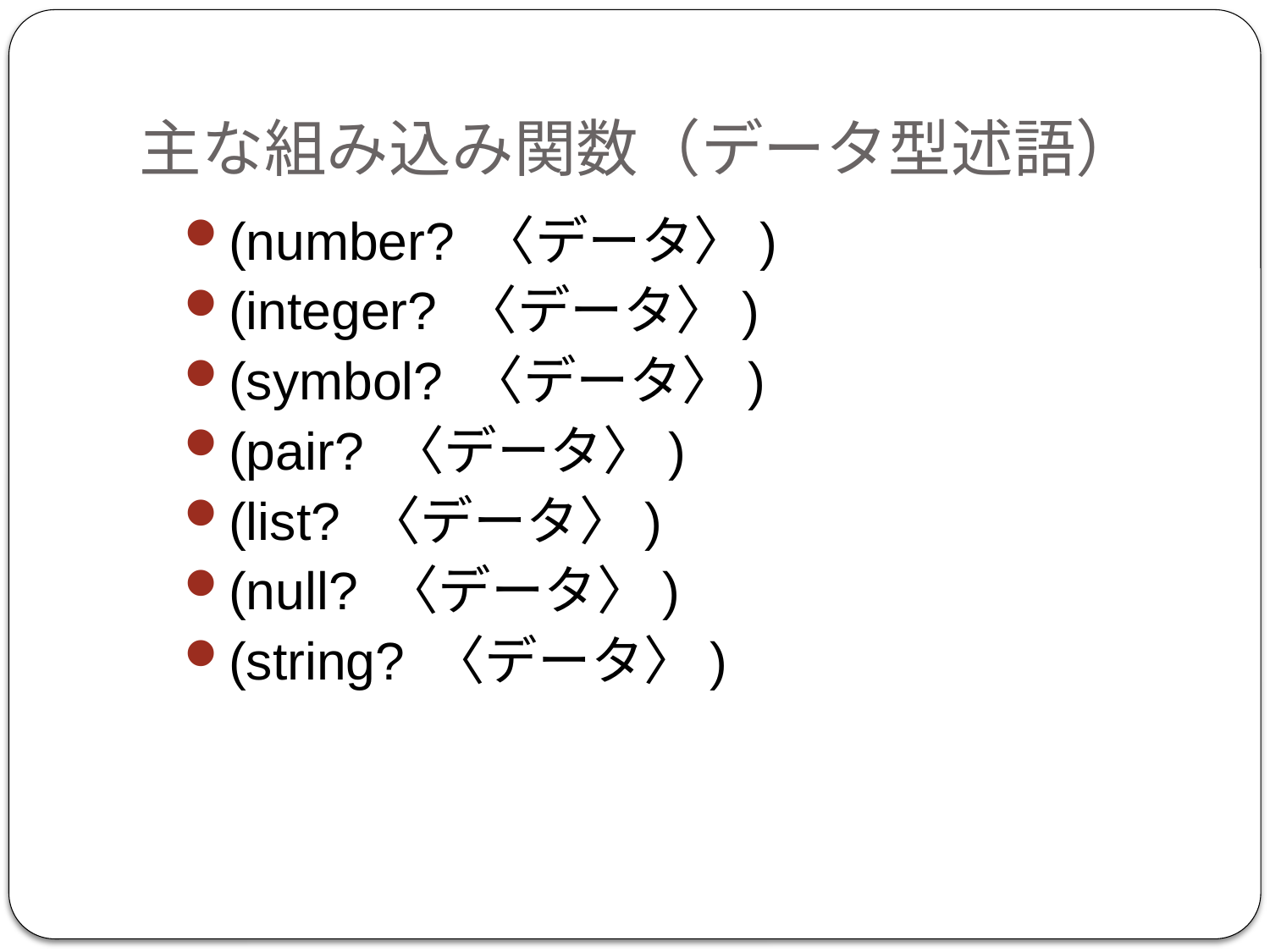

# 主な組み込み関数（データ型述語）
(number? 〈データ〉)
(integer? 〈データ〉)
(symbol? 〈データ〉)
(pair? 〈データ〉)
(list? 〈データ〉)
(null? 〈データ〉)
(string? 〈データ〉)